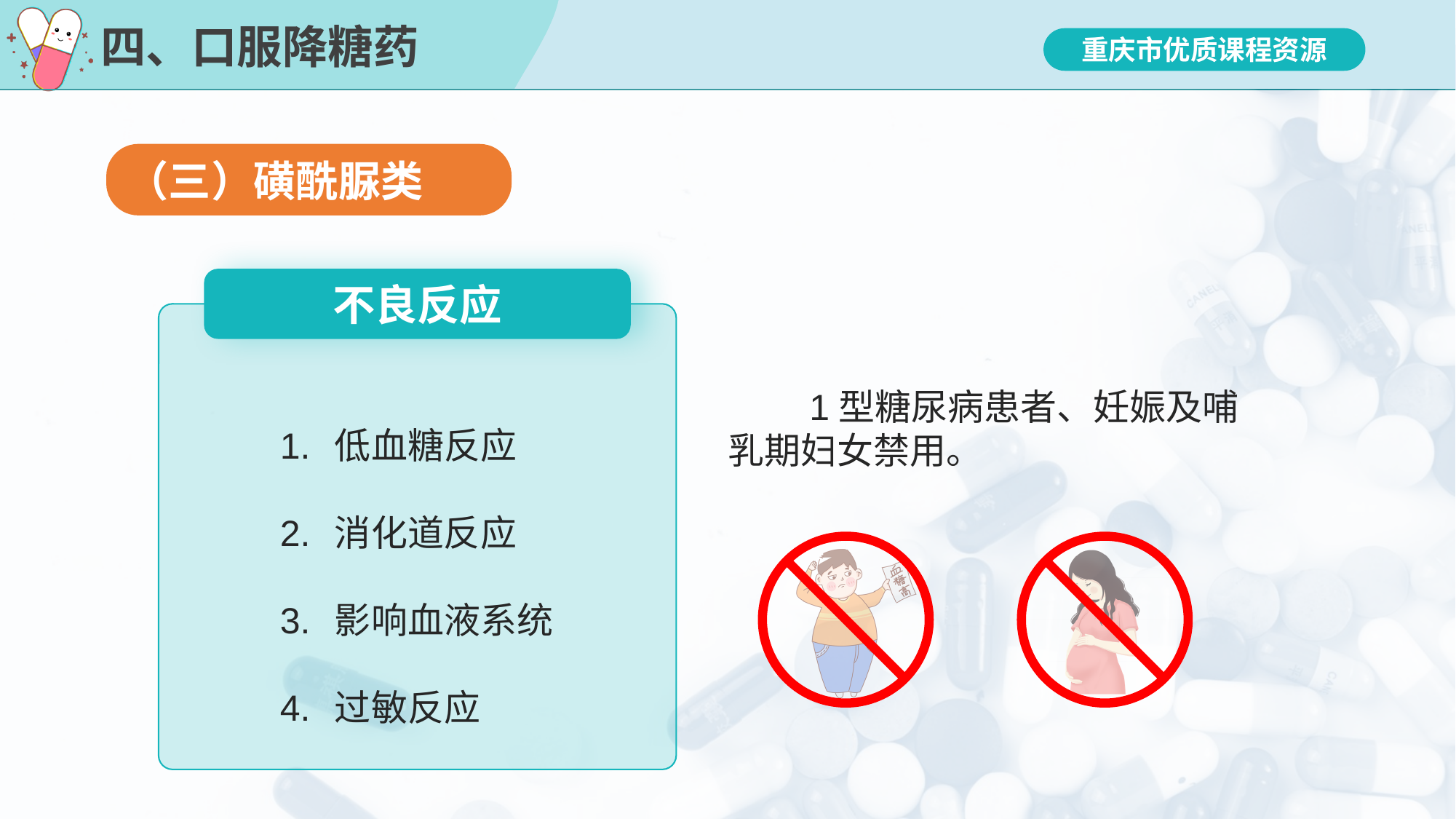

# 四、口服降糖药
（三）磺酰脲类
不良反应

低血糖反应
消化道反应
影响血液系统
过敏反应
        1型糖尿病患者、妊娠及哺乳期妇女禁用。